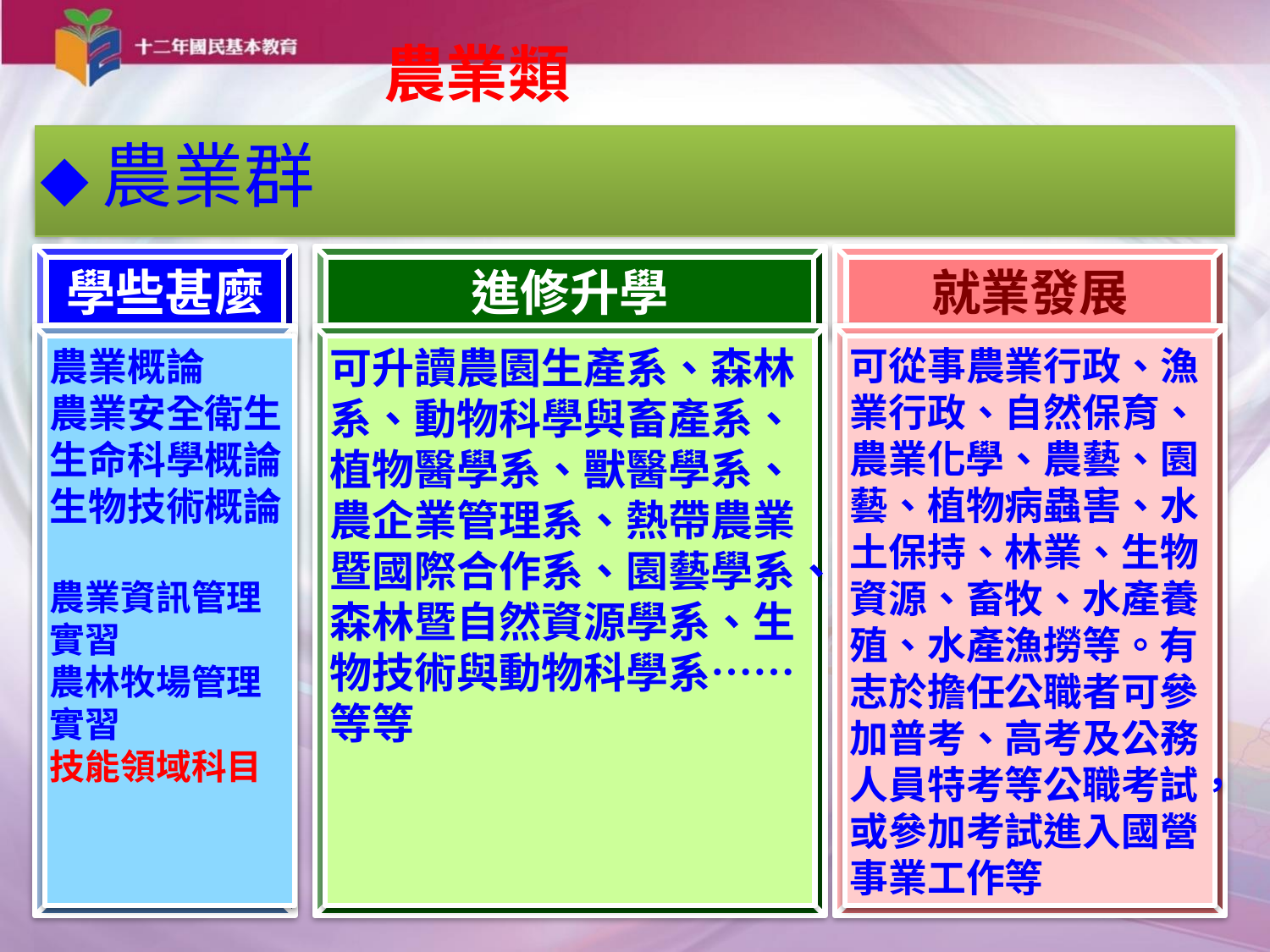

# 農業類
◆農業群
學些甚麼
進修升學
就業發展

農業概論
農業安全衛生
生命科學概論
生物技術概論
農業資訊管理實習
農林牧場管理實習
技能領域科目

可升讀農園生產系、森林系、動物科學與畜產系、植物醫學系、獸醫學系、農企業管理系、熱帶農業暨國際合作系、園藝學系、森林暨自然資源學系、生物技術與動物科學系……等等

可從事農業行政、漁業行政、自然保育、農業化學、農藝、園藝、植物病蟲害、水土保持、林業、生物資源、畜牧、水產養殖、水產漁撈等。有志於擔任公職者可參加普考、高考及公務人員特考等公職考試，或參加考試進入國營事業工作等

171